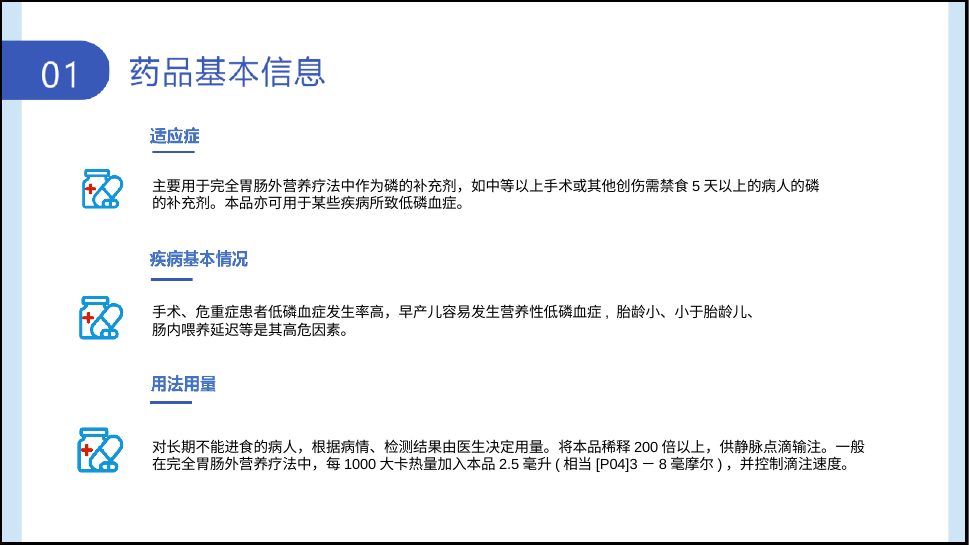

主要用于完全胃肠外营养疗法中作为磷的补充剂，如中等以上手术或其他创伤需禁食5天以上的病人的磷的补充剂。本品亦可用于某些疾病所致低磷血症。
手术、危重症患者低磷血症发生率高，早产儿容易发生营养性低磷血症, 胎龄小、小于胎龄儿、肠内喂养延迟等是其高危因素。
对长期不能进食的病人，根据病情、检测结果由医生决定用量。将本品稀释200倍以上，供静脉点滴输注。一般在完全胃肠外营养疗法中，每1000大卡热量加入本品2.5毫升(相当[P04]3－8毫摩尔)，并控制滴注速度。